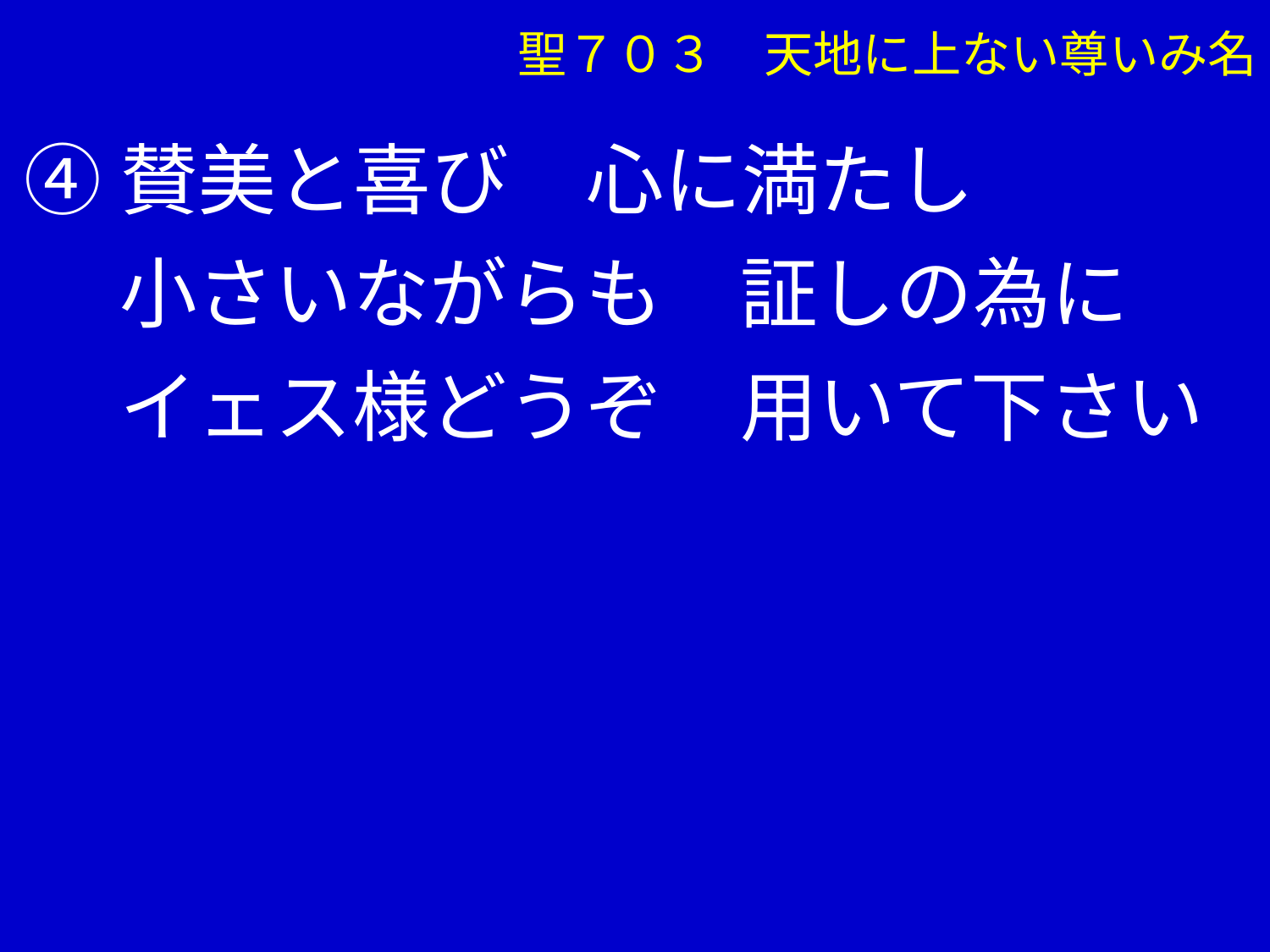

聖７０３　天地に上ない尊いみ名
④賛美と喜び　心に満たし
　 小さいながらも　証しの為に
　 イェス様どうぞ　用いて下さい